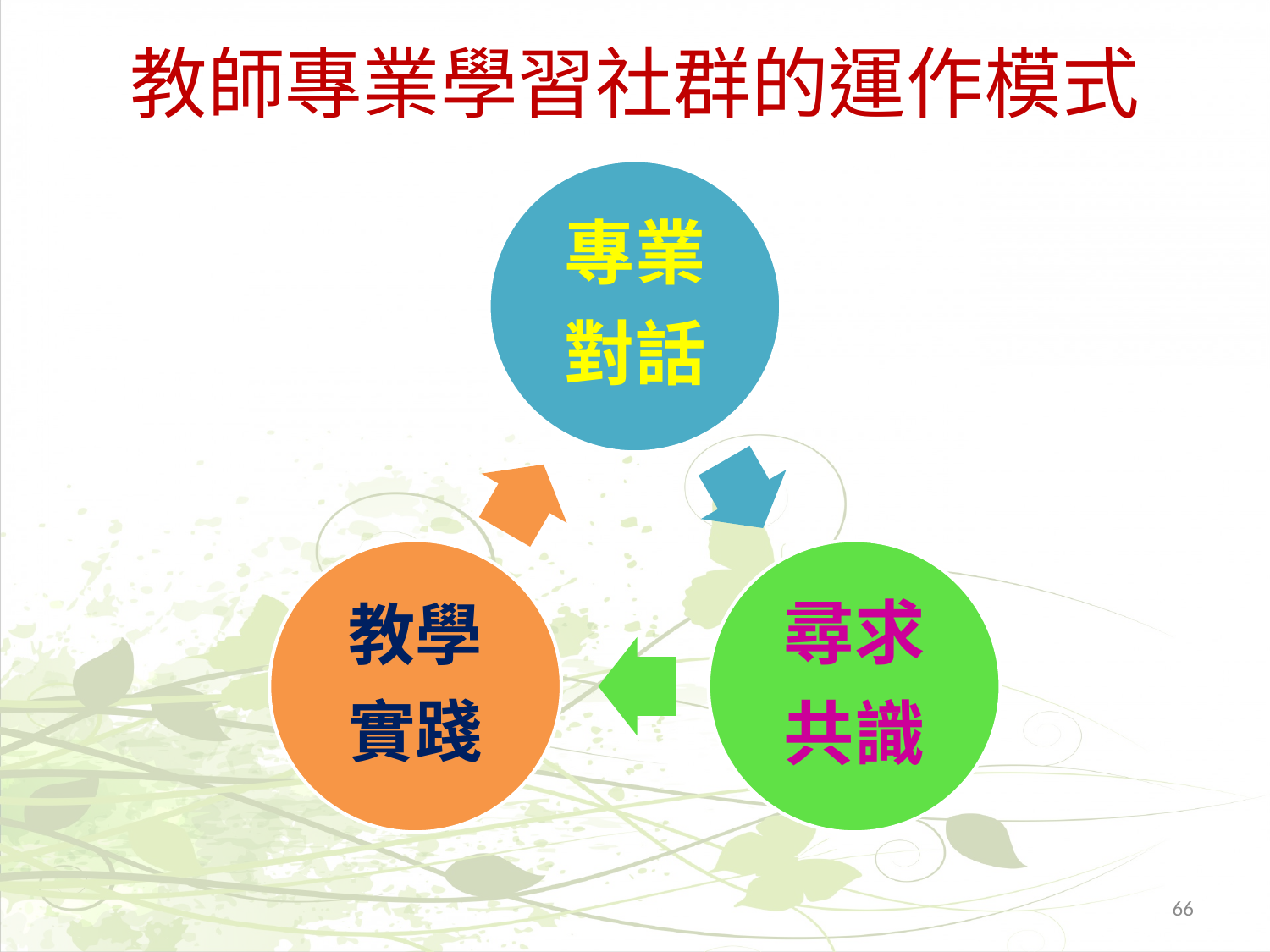

# 教師專業學習社群的運作模式
專業
對話

尋求
共識

教學
實踐

66